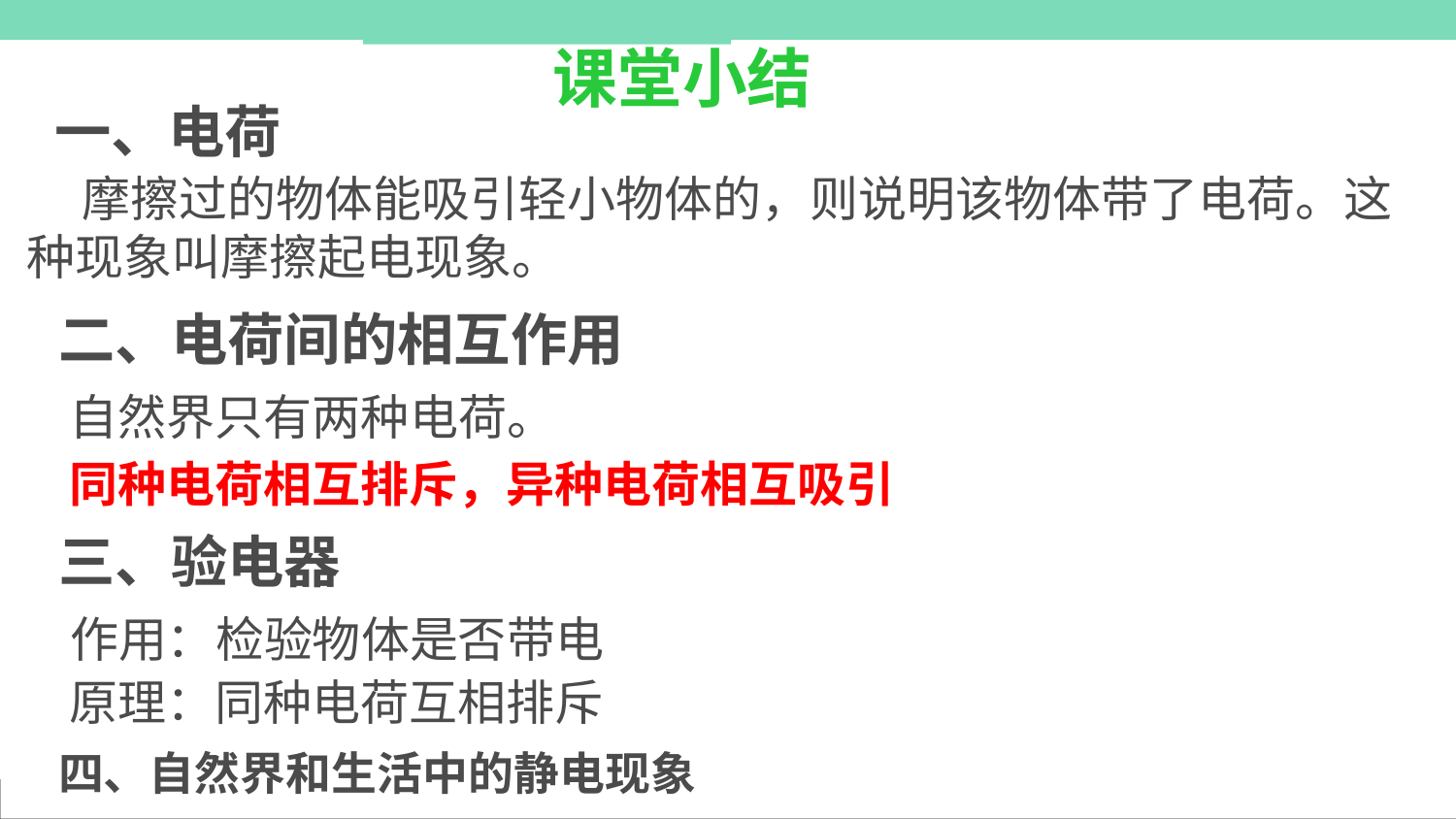

# 课堂小结
一、电荷
    摩擦过的物体能吸引轻小物体的，则说明该物体带了电荷。这种现象叫摩擦起电现象。
二、电荷间的相互作用
自然界只有两种电荷。
同种电荷相互排斥，异种电荷相互吸引
三、验电器
作用：检验物体是否带电
原理：同种电荷互相排斥
四、自然界和生活中的静电现象